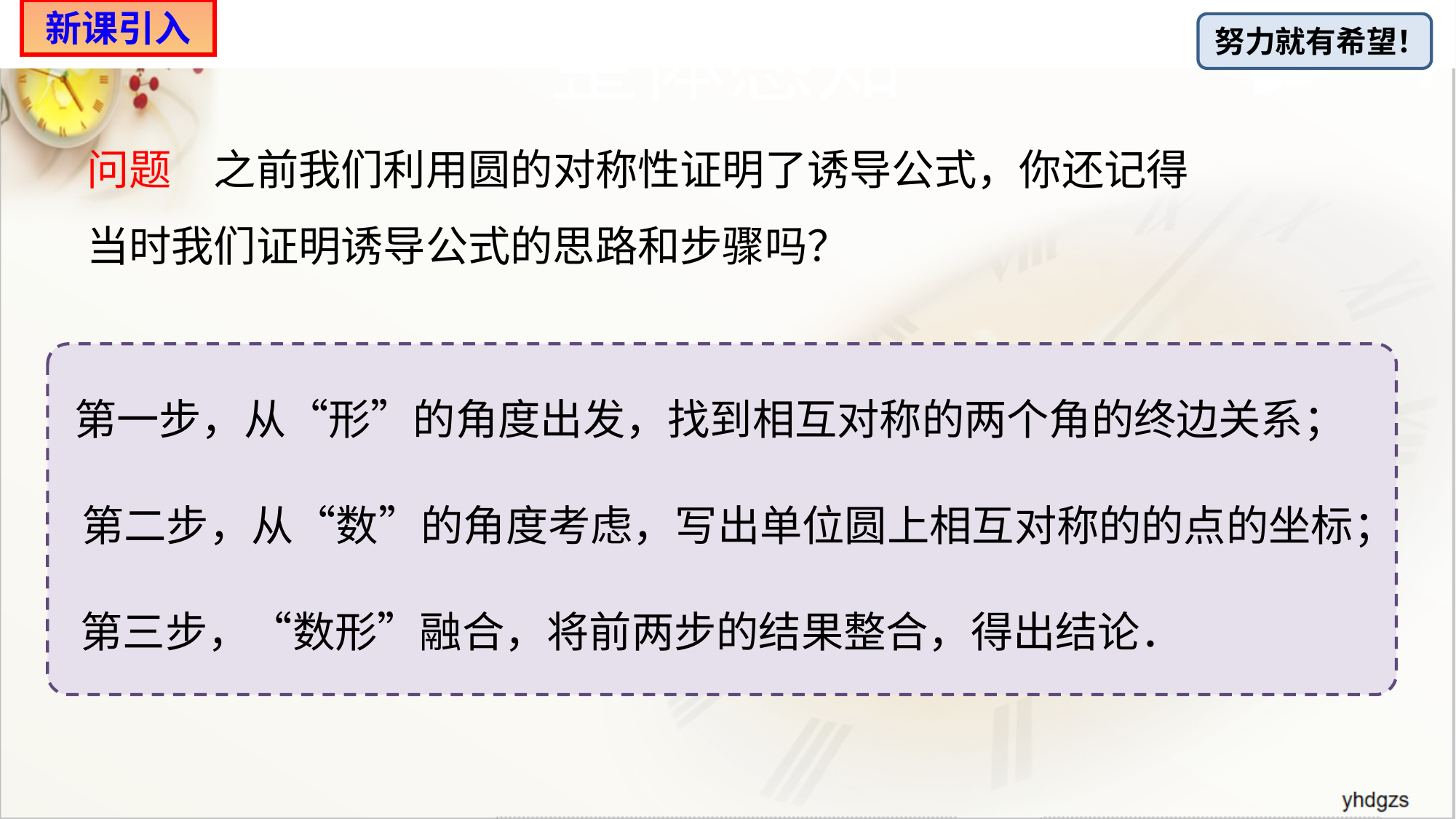

新课引入
# 整体感知

问题　之前我们利用圆的对称性证明了诱导公式，你还记得当时我们证明诱导公式的思路和步骤吗？

第一步，从“形”的角度出发，找到相互对称的两个角的终边关系；
第二步，从“数”的角度考虑，写出单位圆上相互对称的的点的坐标；
第三步，“数形”融合，将前两步的结果整合，得出结论．